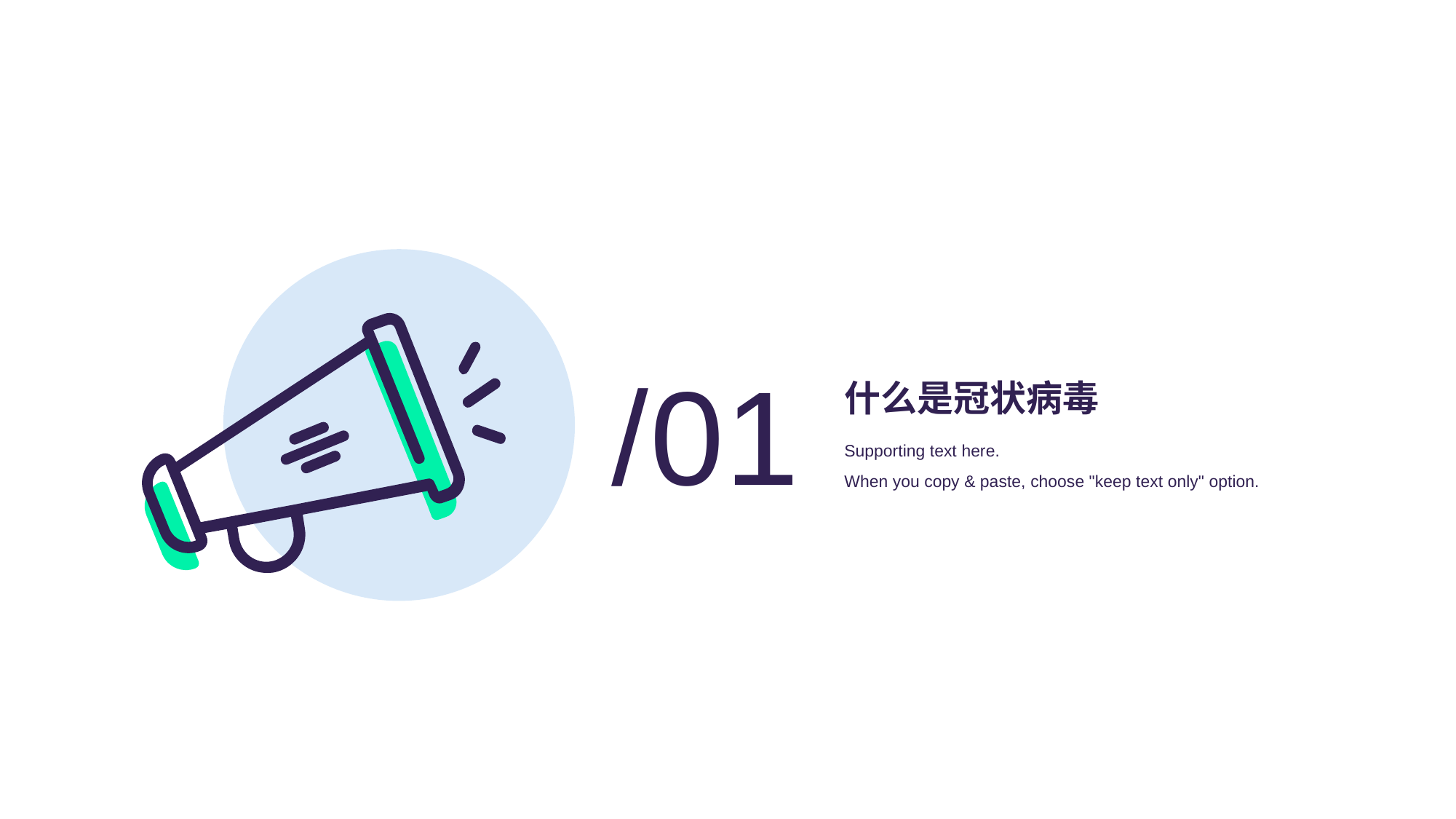

# 什么是冠状病毒
/01
Supporting text here.
When you copy & paste, choose "keep text only" option.